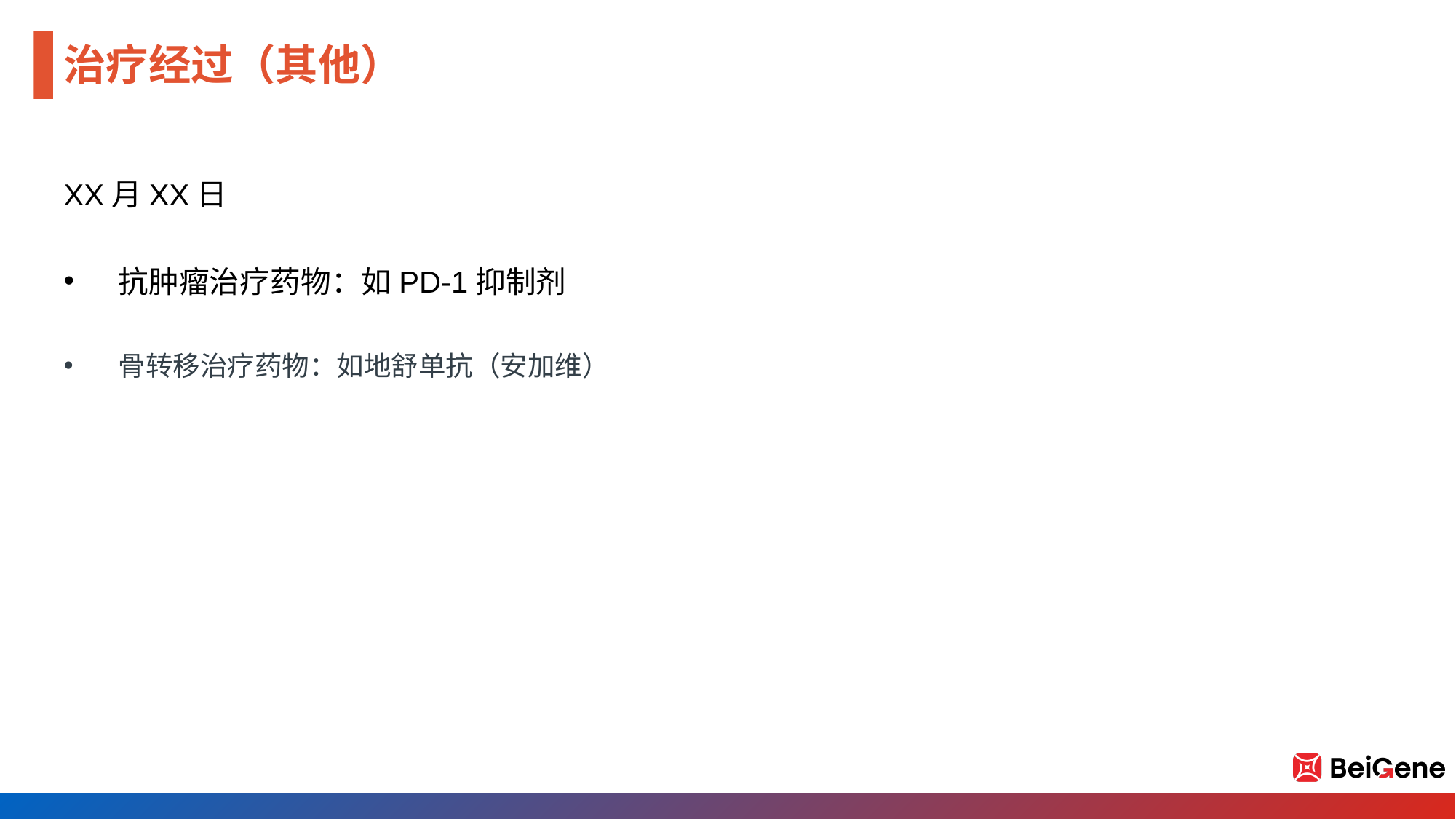

治疗经过（其他）

XX月XX日

抗肿瘤治疗药物：如PD-1抑制剂

骨转移治疗药物：如地舒单抗（安加维）